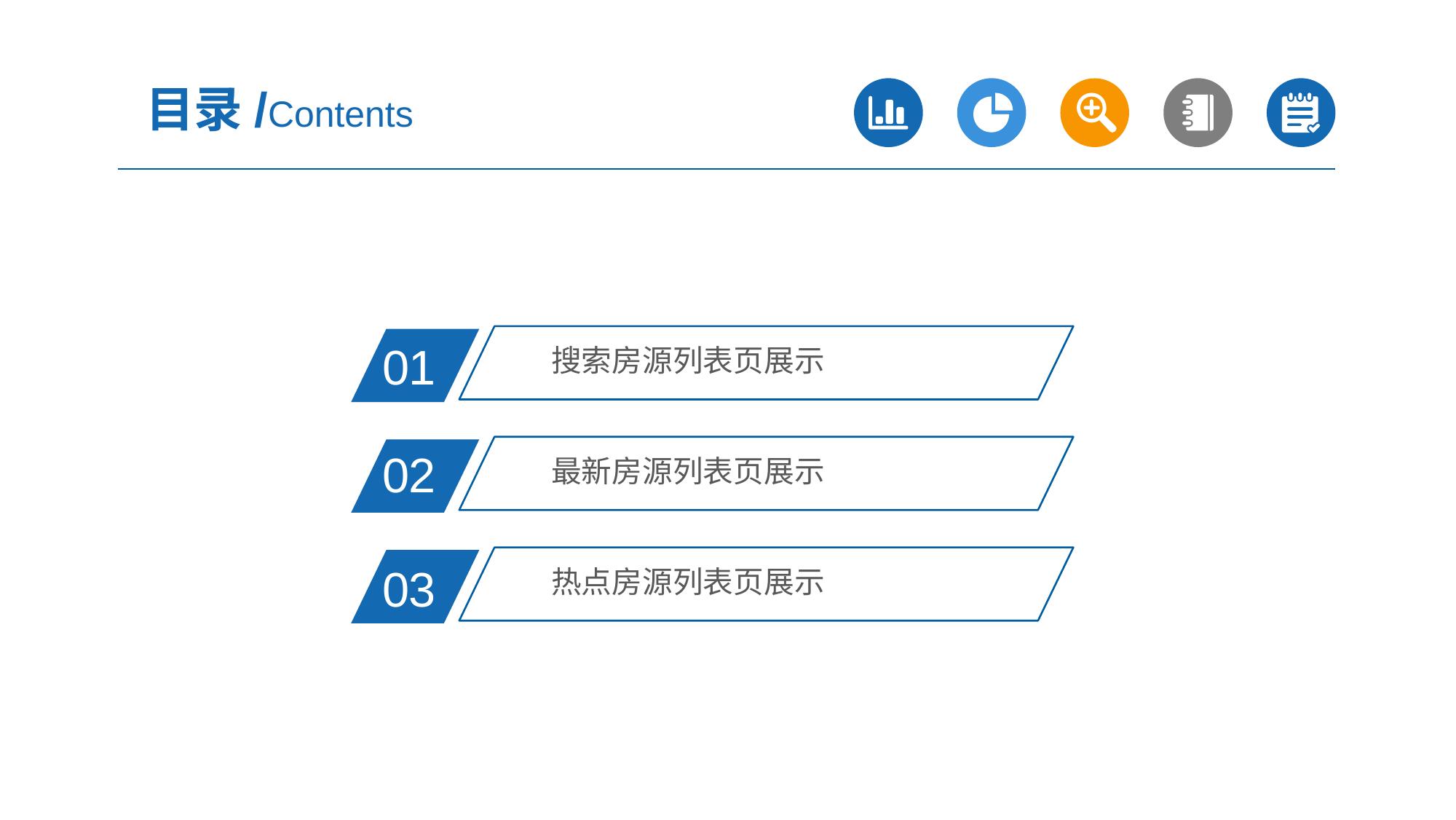

目录/Contents

搜索房源列表页展示

01

最新房源列表页展示
02

热点房源列表页展示

03